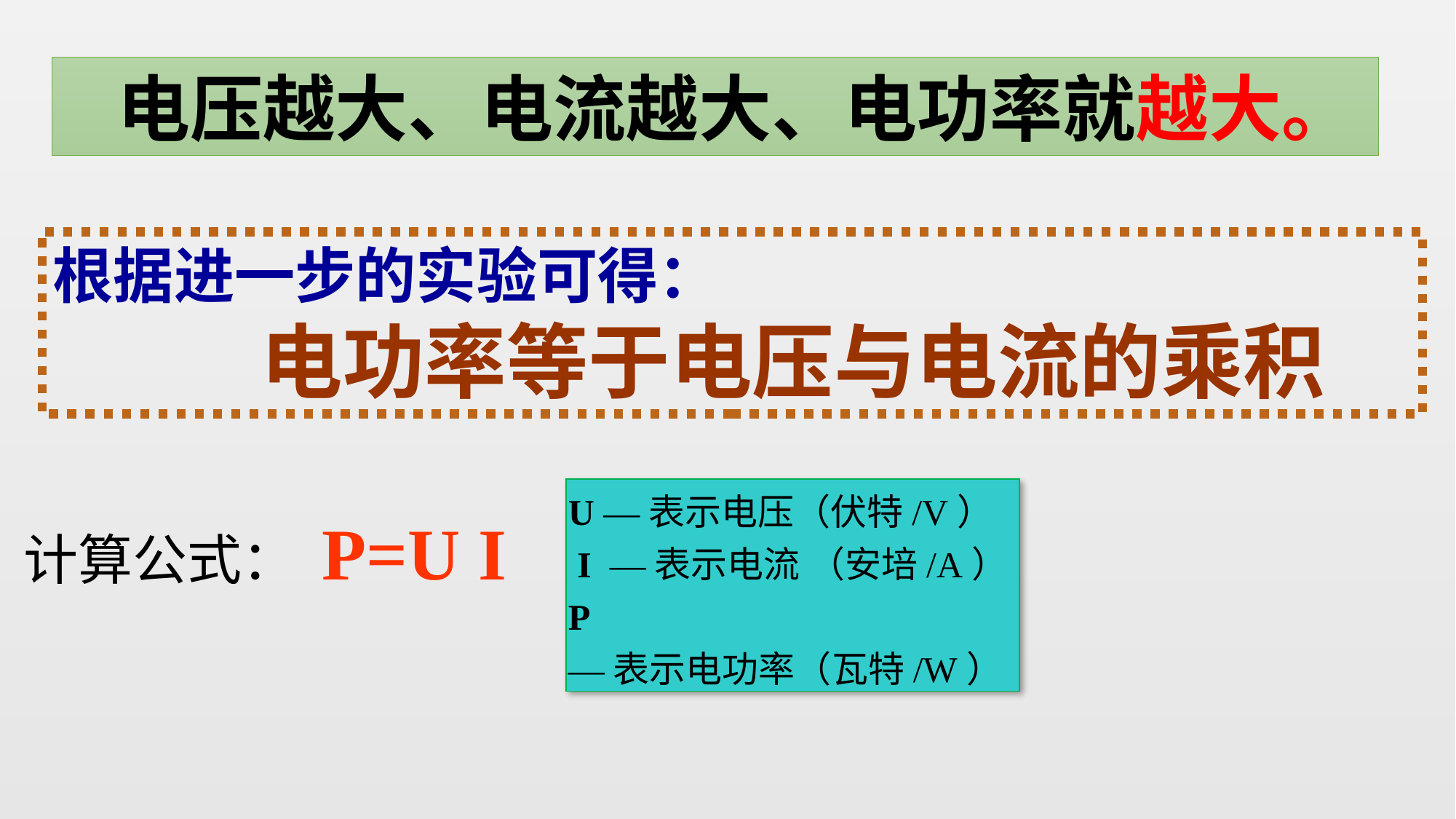

电压越大、电流越大、电功率就越大。
根据进一步的实验可得：
              电功率等于电压与电流的乘积
U —表示电压（伏特/V）
 I  —表示电流 （安培/A） P  —表示电功率（瓦特/W）
计算公式： P=U I